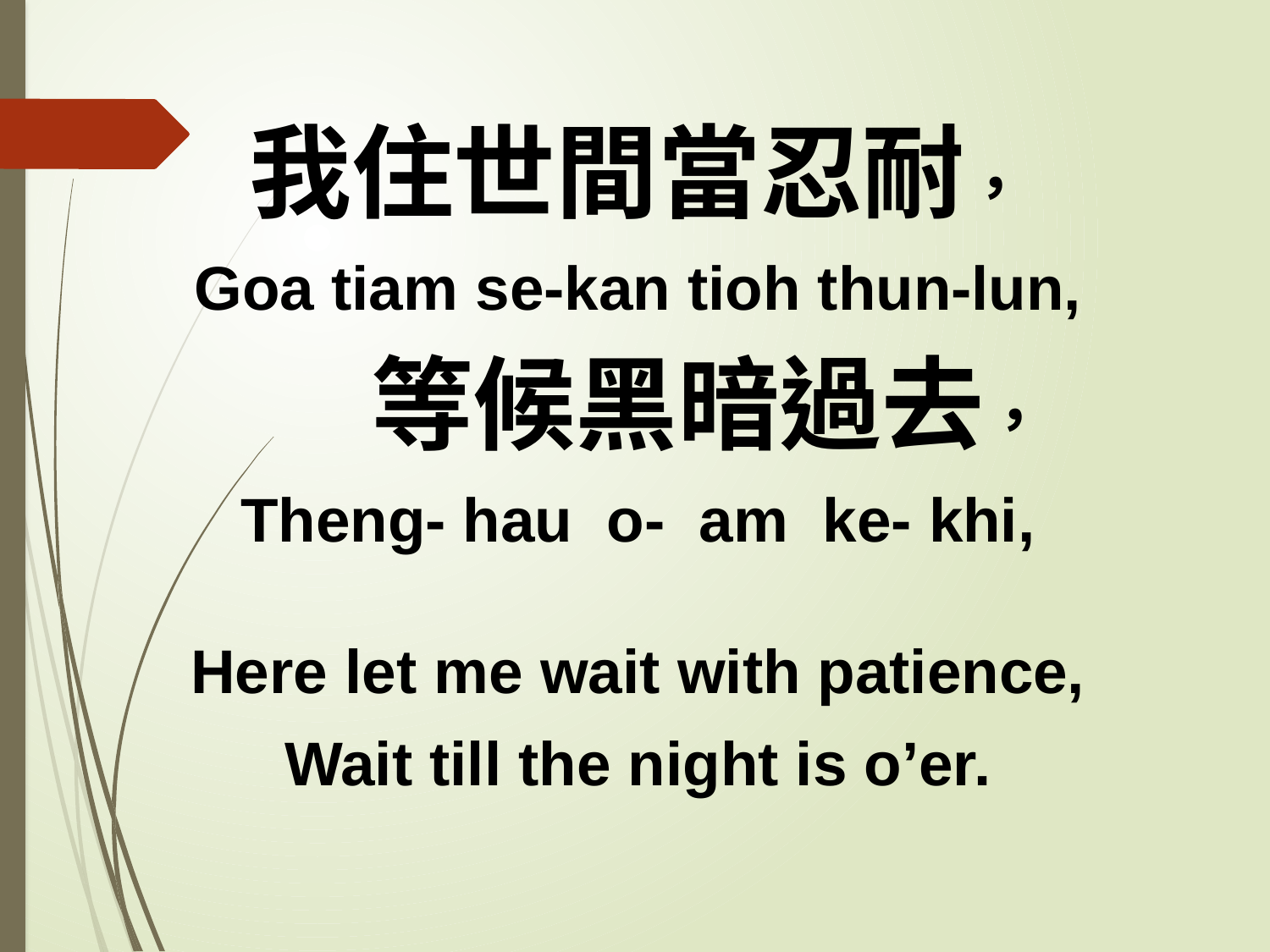

我住世間當忍耐，
Goa tiam se-kan tioh thun-lun,
     等候黑暗過去，
Theng- hau  o-  am  ke- khi,

Here let me wait with patience,
Wait till the night is o’er.